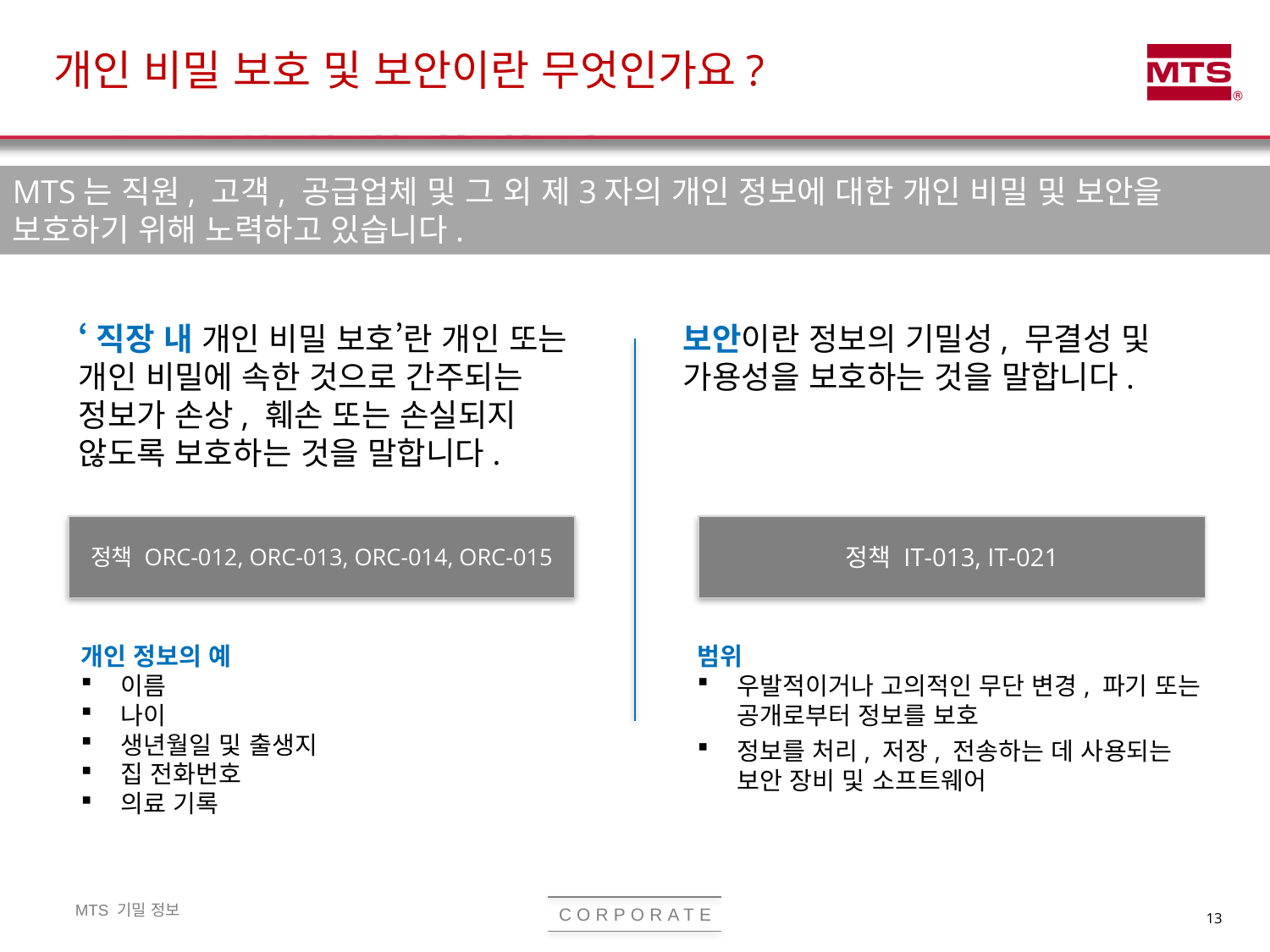

# 개인 비밀 보호 및 보안이란 무엇인가요?
MTS는 직원, 고객, 공급업체 및 그 외 제3자의 개인 정보에 대한 개인 비밀 및 보안을 보호하기 위해 노력하고 있습니다.
‘직장 내 개인 비밀 보호’란 개인 또는 개인 비밀에 속한 것으로 간주되는 정보가 손상, 훼손 또는 손실되지 않도록 보호하는 것을 말합니다.
보안이란 정보의 기밀성, 무결성 및 가용성을 보호하는 것을 말합니다.
정책 ORC-012, ORC-013, ORC-014, ORC-015
정책 IT-013, IT-021
개인 정보의 예
이름
나이
생년월일 및 출생지
집 전화번호
의료 기록
범위
우발적이거나 고의적인 무단 변경, 파기 또는 공개로부터 정보를 보호

정보를 처리, 저장, 전송하는 데 사용되는 보안 장비 및 소프트웨어

13